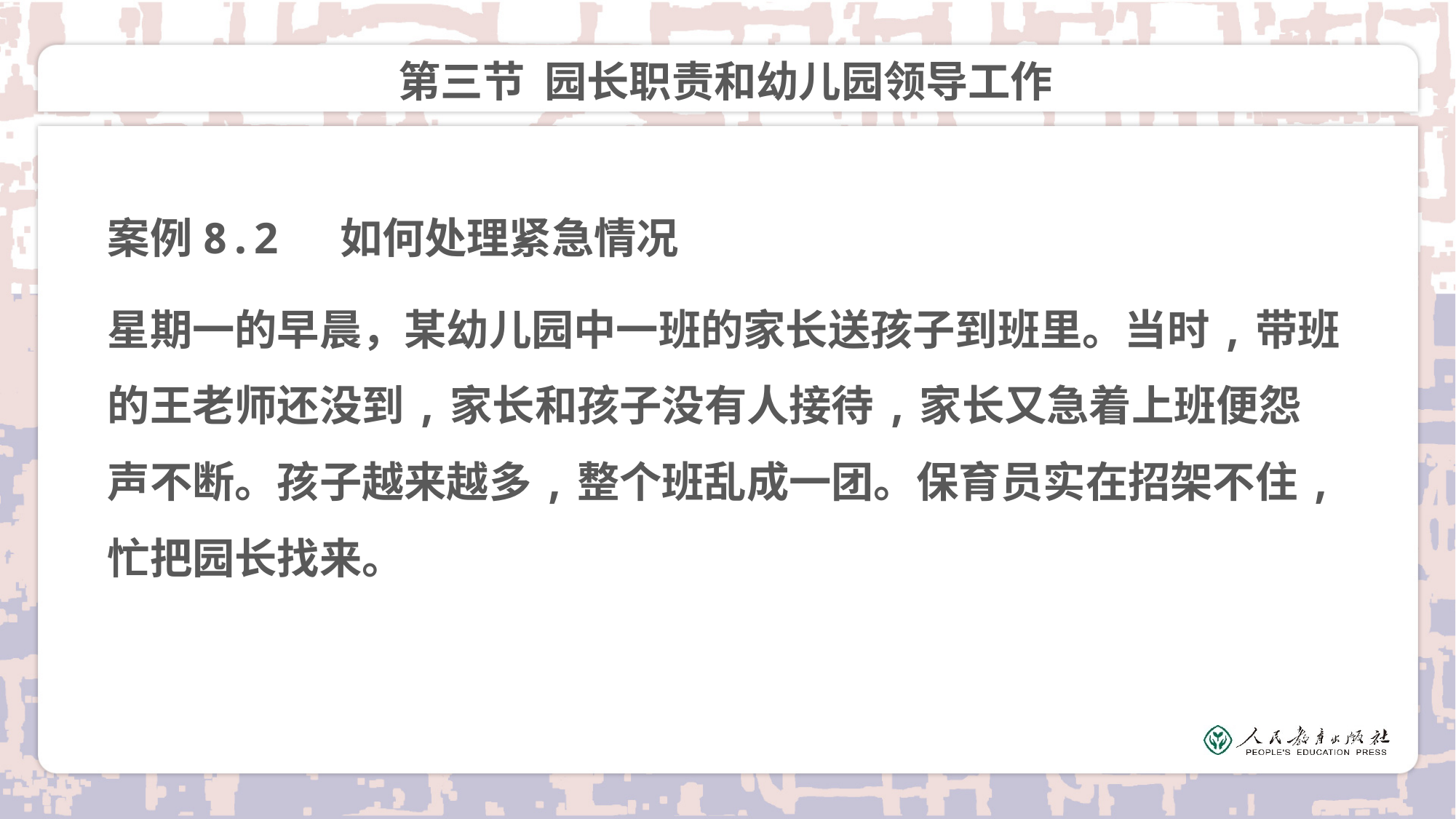

# 第三节  园长职责和幼儿园领导工作
案例8.2  如何处理紧急情况
星期一的早晨，某幼儿园中一班的家长送孩子到班里。当时,带班的王老师还没到,家长和孩子没有人接待,家长又急着上班便怨声不断。孩子越来越多,整个班乱成一团。保育员实在招架不住,忙把园长找来。